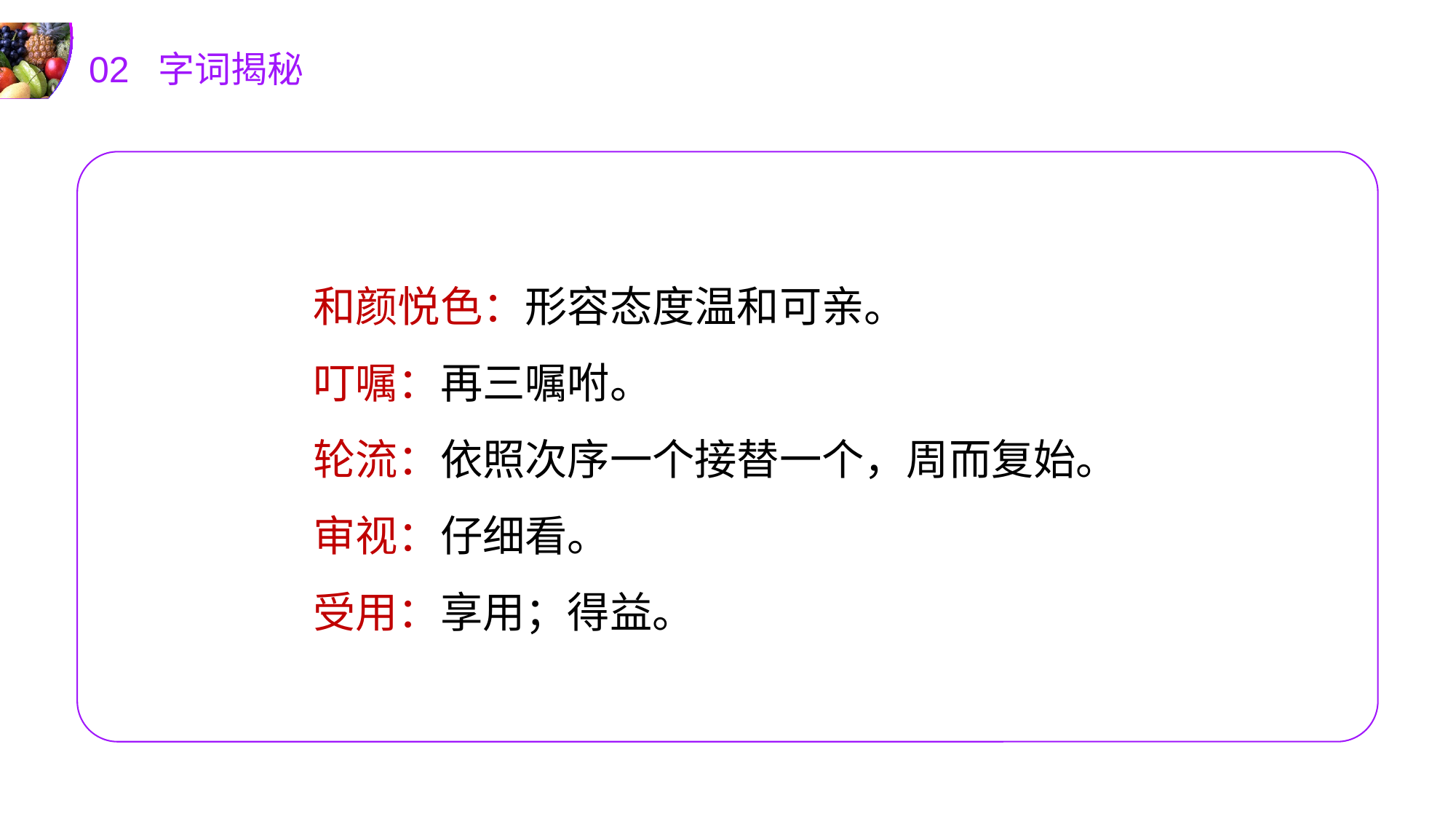

02  字词揭秘
和颜悦色：形容态度温和可亲。
叮嘱：再三嘱咐。
轮流：依照次序一个接替一个，周而复始。
审视：仔细看。
受用：享用；得益。